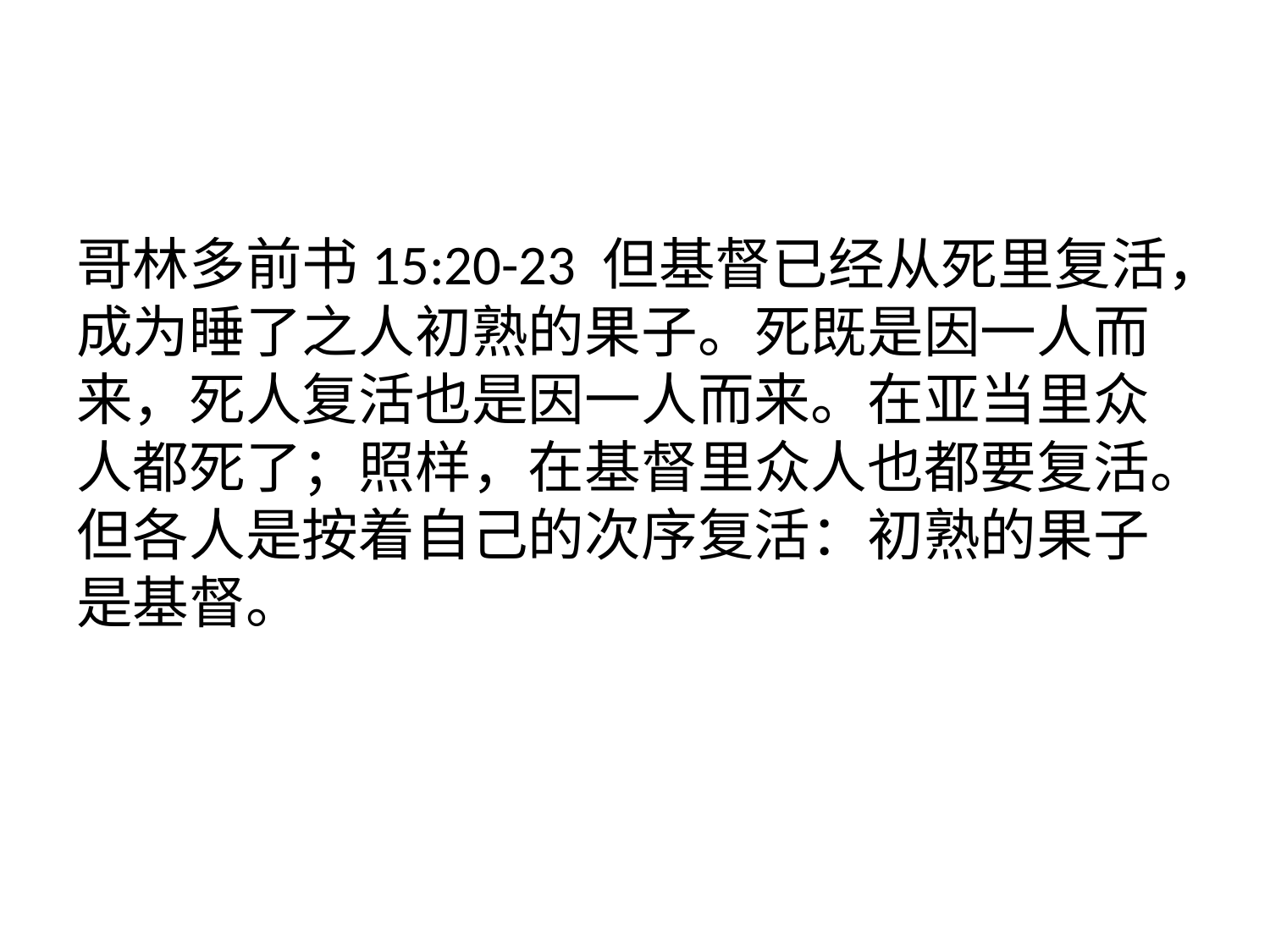

#
哥林多前书15:20-23 但基督已经从死里复活，成为睡了之人初熟的果子。死既是因一人而来，死人复活也是因一人而来。在亚当里众人都死了；照样，在基督里众人也都要复活。但各人是按着自己的次序复活：初熟的果子是基督。